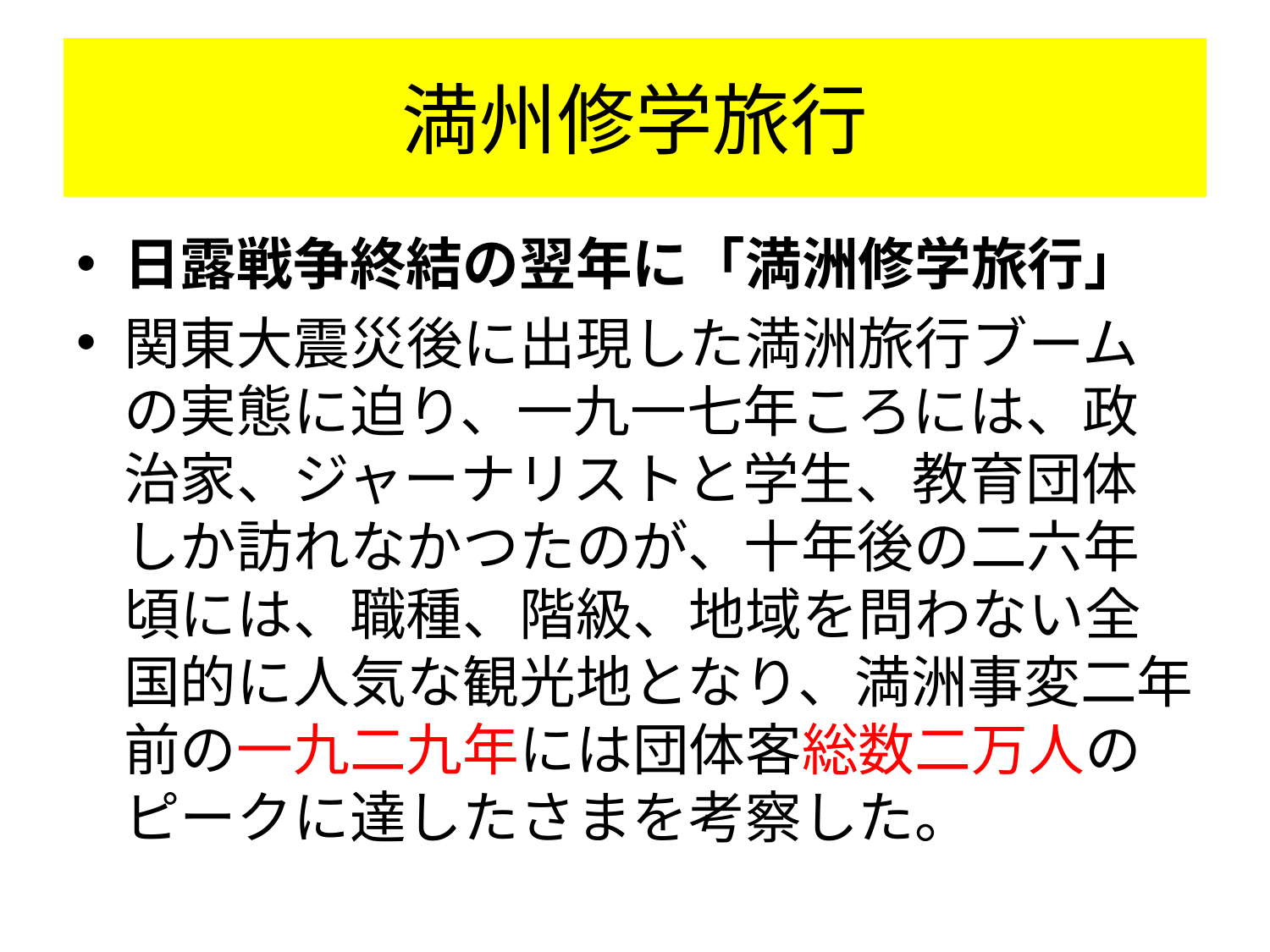

# 満州修学旅行
日露戦争終結の翌年に「満洲修学旅行」
関東大震災後に出現した満洲旅行ブームの実態に迫り、一九一七年ころには、政治家、ジャーナリストと学生、教育団体しか訪れなかつたのが、十年後の二六年頃には、職種、階級、地域を問わない全国的に人気な観光地となり、満洲事変二年前の一九二九年には団体客総数二万人のピークに達したさまを考察した。